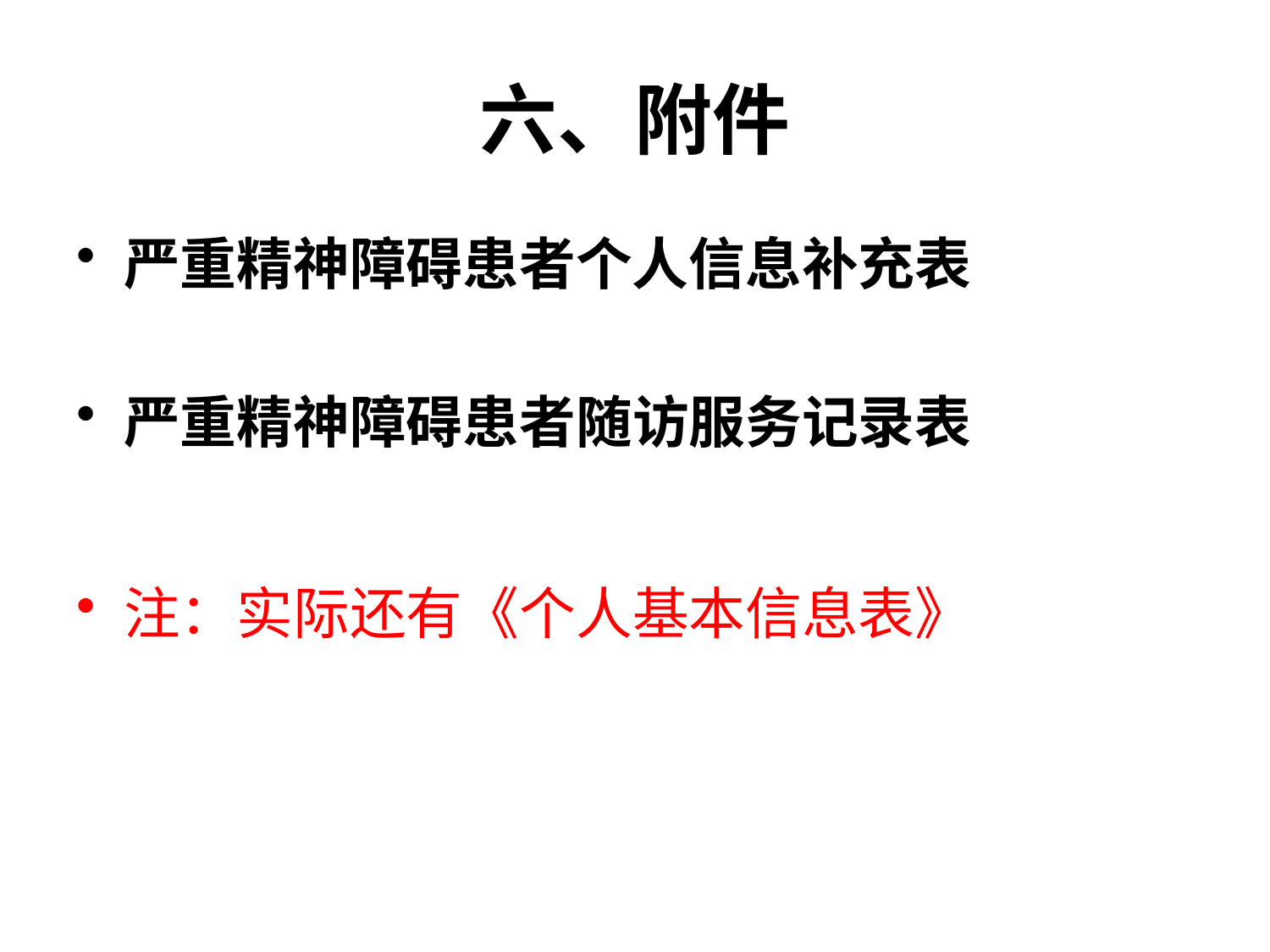

# 六、附件
严重精神障碍患者个人信息补充表

严重精神障碍患者随访服务记录表

注：实际还有《个人基本信息表》